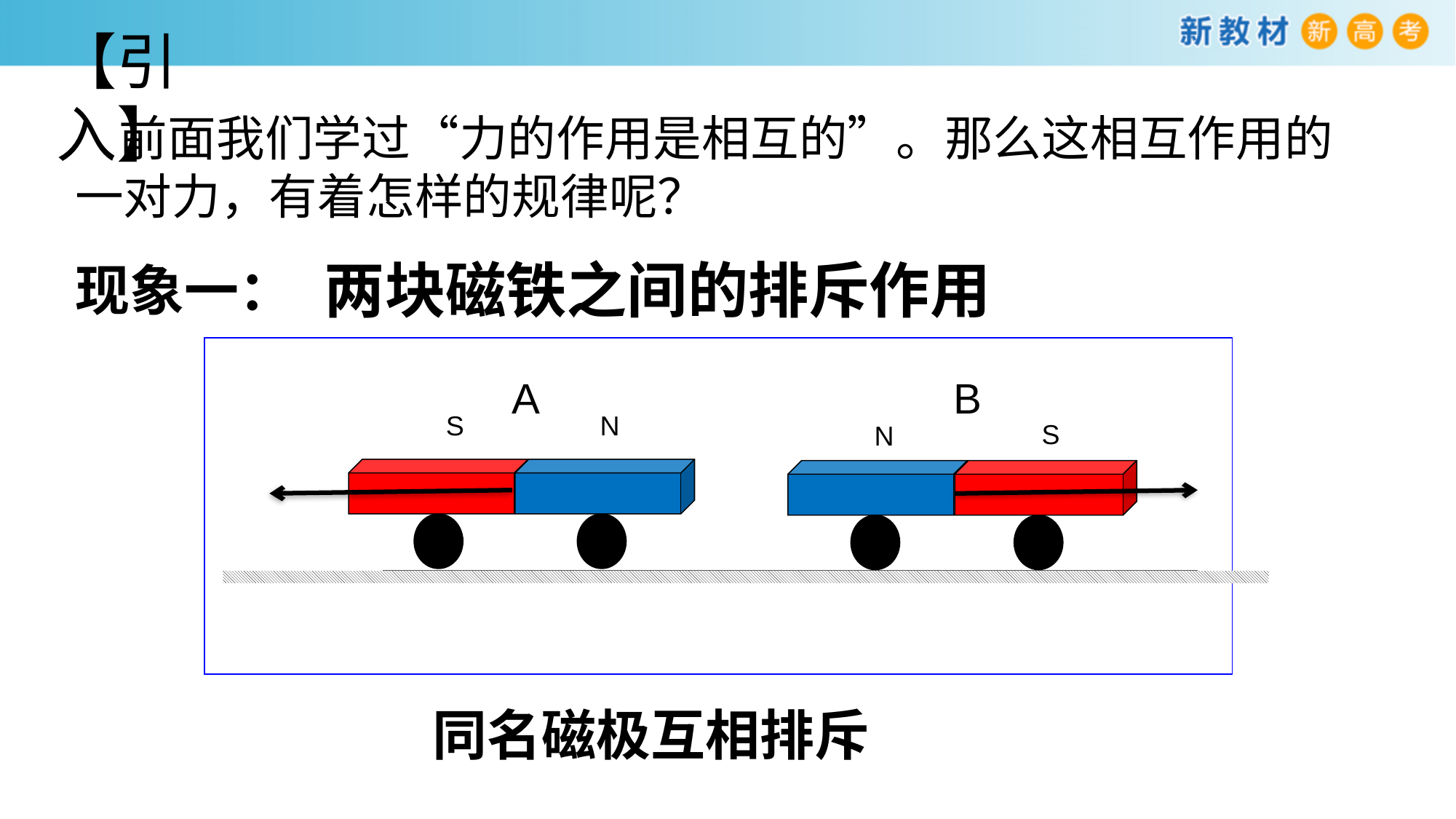

【引入】

   前面我们学过“力的作用是相互的”。那么这相互作用的一对力，有着怎样的规律呢？
两块磁铁之间的排斥作用
现象一：

A
S
N

B
S
N

同名磁极互相排斥